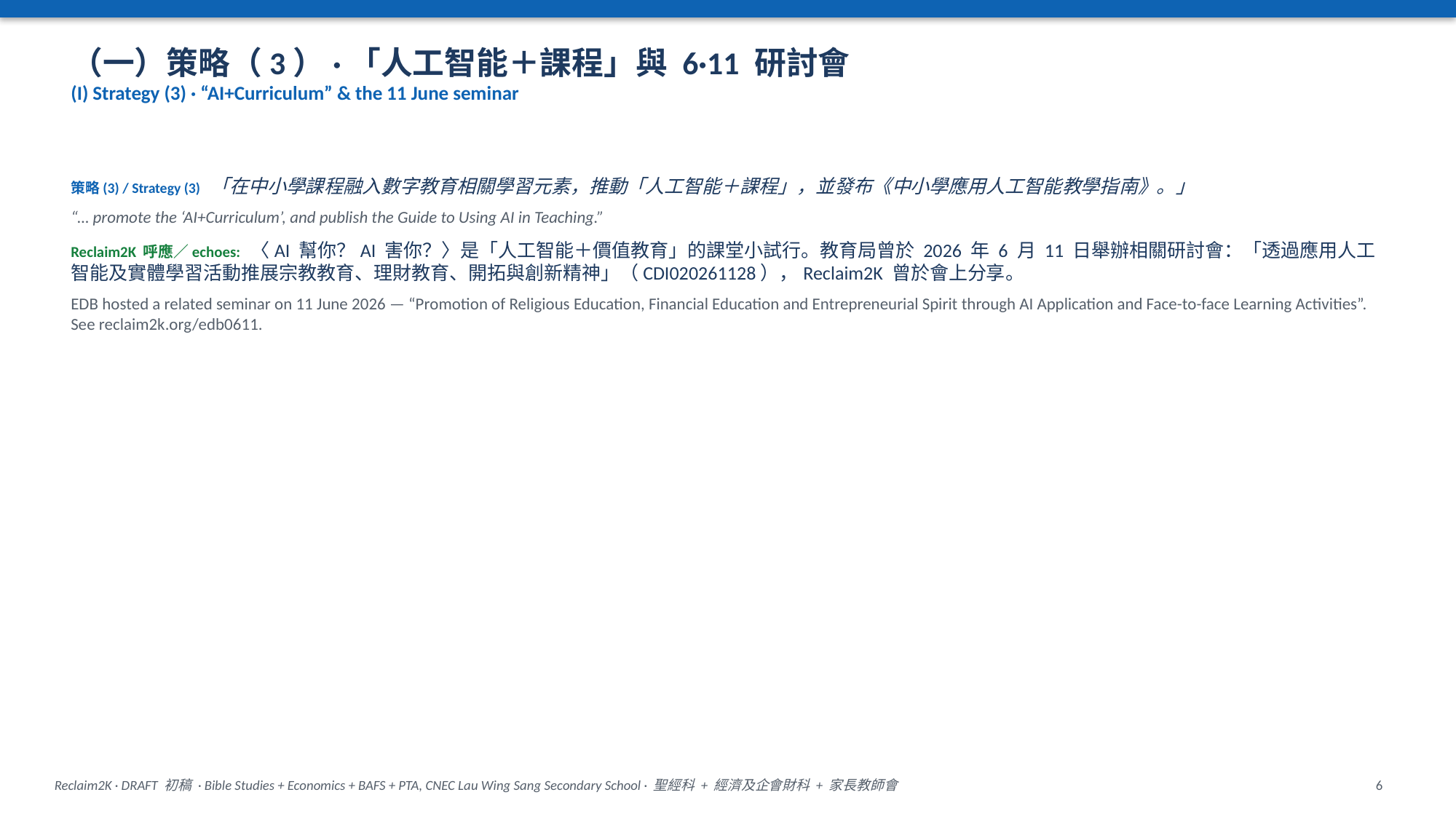

（一）策略（3）·「人工智能＋課程」與 6·11 研討會
(I) Strategy (3) · “AI+Curriculum” & the 11 June seminar
策略(3) / Strategy (3)  「在中小學課程融入數字教育相關學習元素，推動「人工智能＋課程」，並發布《中小學應用人工智能教學指南》。」
“… promote the ‘AI+Curriculum’, and publish the Guide to Using AI in Teaching.”
Reclaim2K 呼應／echoes:  〈AI 幫你？AI 害你？〉是「人工智能＋價值教育」的課堂小試行。教育局曾於 2026 年 6 月 11 日舉辦相關研討會：「透過應用人工智能及實體學習活動推展宗教教育、理財教育、開拓與創新精神」（CDI020261128），Reclaim2K 曾於會上分享。
EDB hosted a related seminar on 11 June 2026 — “Promotion of Religious Education, Financial Education and Entrepreneurial Spirit through AI Application and Face-to-face Learning Activities”. See reclaim2k.org/edb0611.
Reclaim2K · DRAFT 初稿 · Bible Studies + Economics + BAFS + PTA, CNEC Lau Wing Sang Secondary School · 聖經科 + 經濟及企會財科 + 家長教師會
6